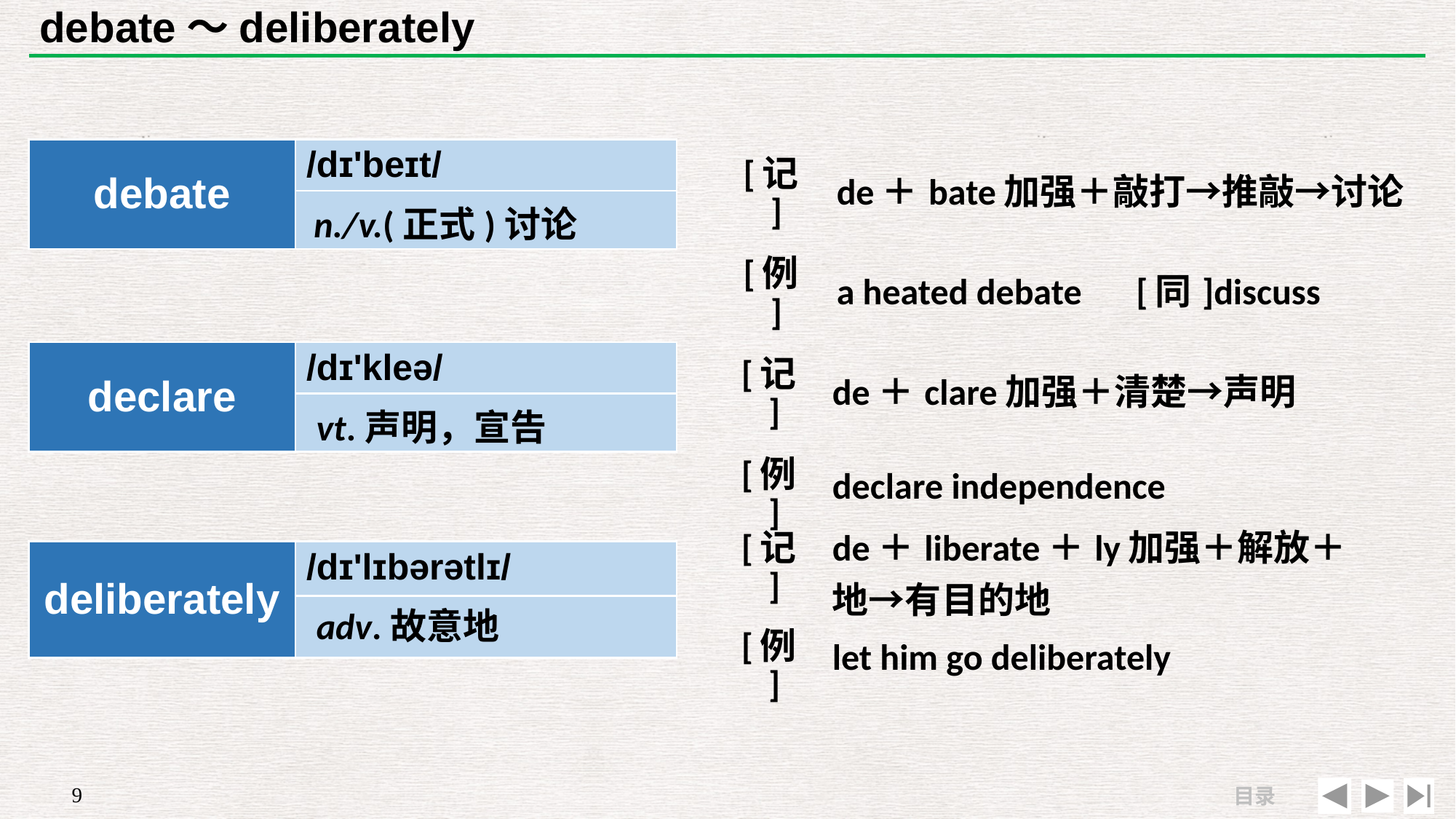

# debate～deliberately

| [记] | de＋bate加强＋敲打→推敲→讨论 |
| --- | --- |
| [例] | a heated debate　[同]discuss |
| debate | /dɪ'beɪt/ |
| --- | --- |
|  |  |
n./v.(正式)讨论
| [记] | de＋clare加强＋清楚→声明 |
| --- | --- |
| [例] | declare independence |
| declare | /dɪ'kleə/ |
| --- | --- |
|  |  |
vt.声明，宣告
| [记] | de＋liberate＋ly加强＋解放＋地→有目的地 |
| --- | --- |
| [例] | let him go deliberately |
| deliberately | /dɪ'lɪbərətlɪ/ |
| --- | --- |
|  |  |
adv.故意地